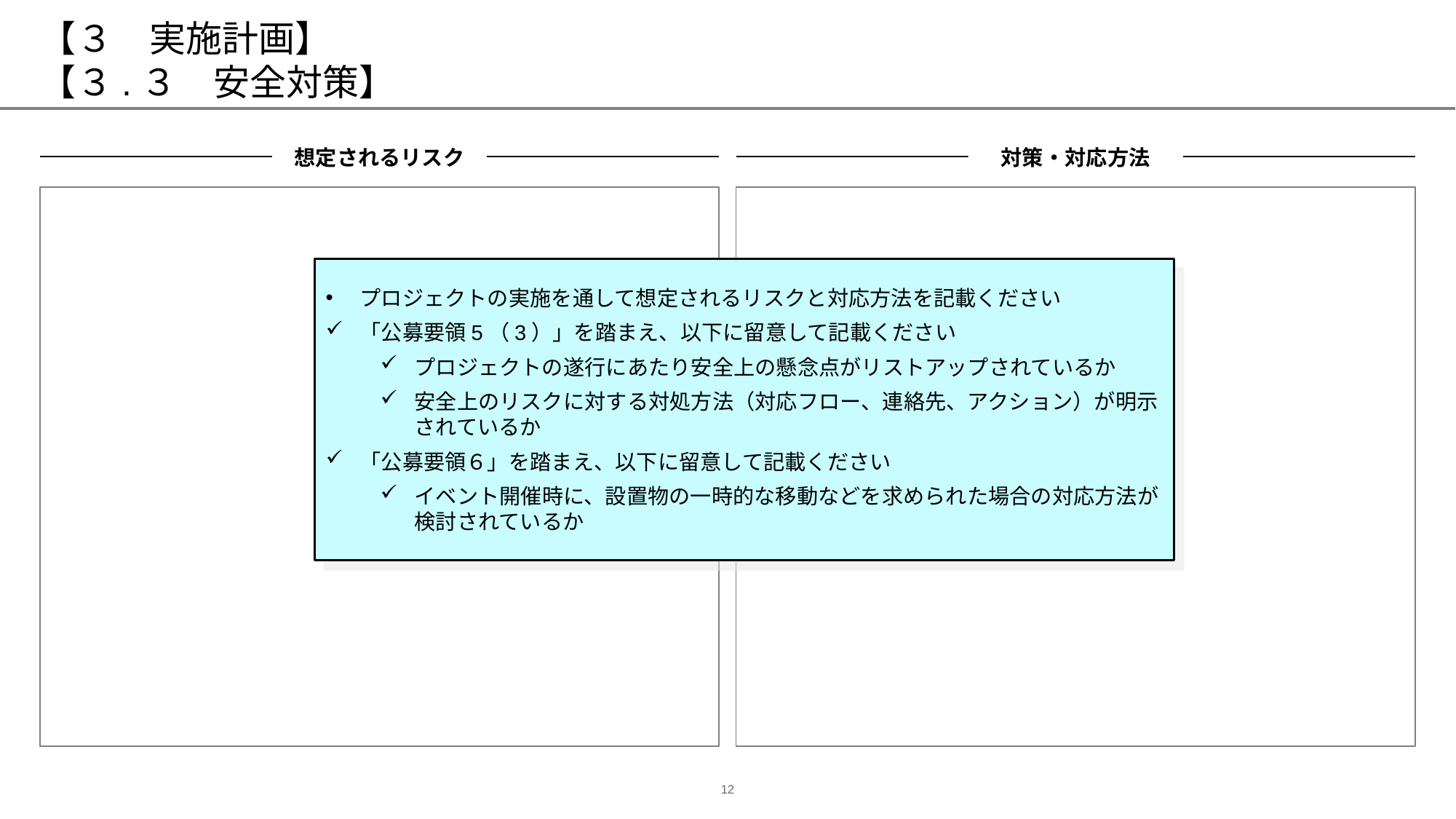

# 【３　実施計画】 【３.３　安全対策】
想定されるリスク
対策・対応方法
“
“
プロジェクトの実施を通して想定されるリスクと対応方法を記載ください
「公募要領5（3）」を踏まえ、以下に留意して記載ください
プロジェクトの遂行にあたり安全上の懸念点がリストアップされているか
安全上のリスクに対する対処方法（対応フロー、連絡先、アクション）が明示されているか
「公募要領６」を踏まえ、以下に留意して記載ください
イベント開催時に、設置物の一時的な移動などを求められた場合の対応方法が検討されているか